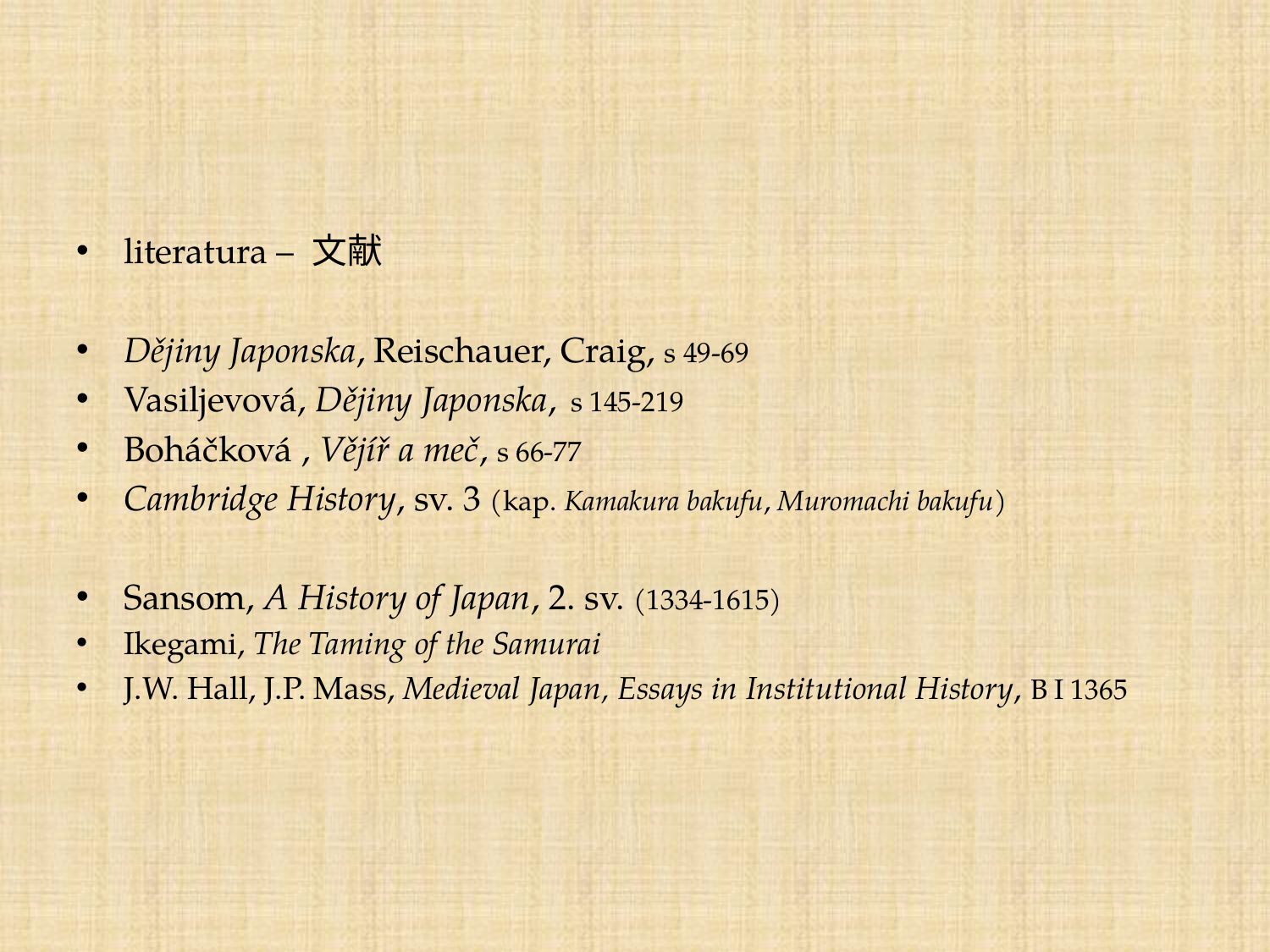

literatura – 文献

Dějiny Japonska, Reischauer, Craig, s 49-69
Vasiljevová, Dějiny Japonska,  s 145-219
Boháčková , Vějíř a meč, s 66-77
Cambridge History, sv. 3 (kap. Kamakura bakufu, Muromachi bakufu)

Sansom, A History of Japan, 2. sv. (1334-1615)
Ikegami, The Taming of the Samurai
J.W. Hall, J.P. Mass, Medieval Japan, Essays in Institutional History, B I 1365